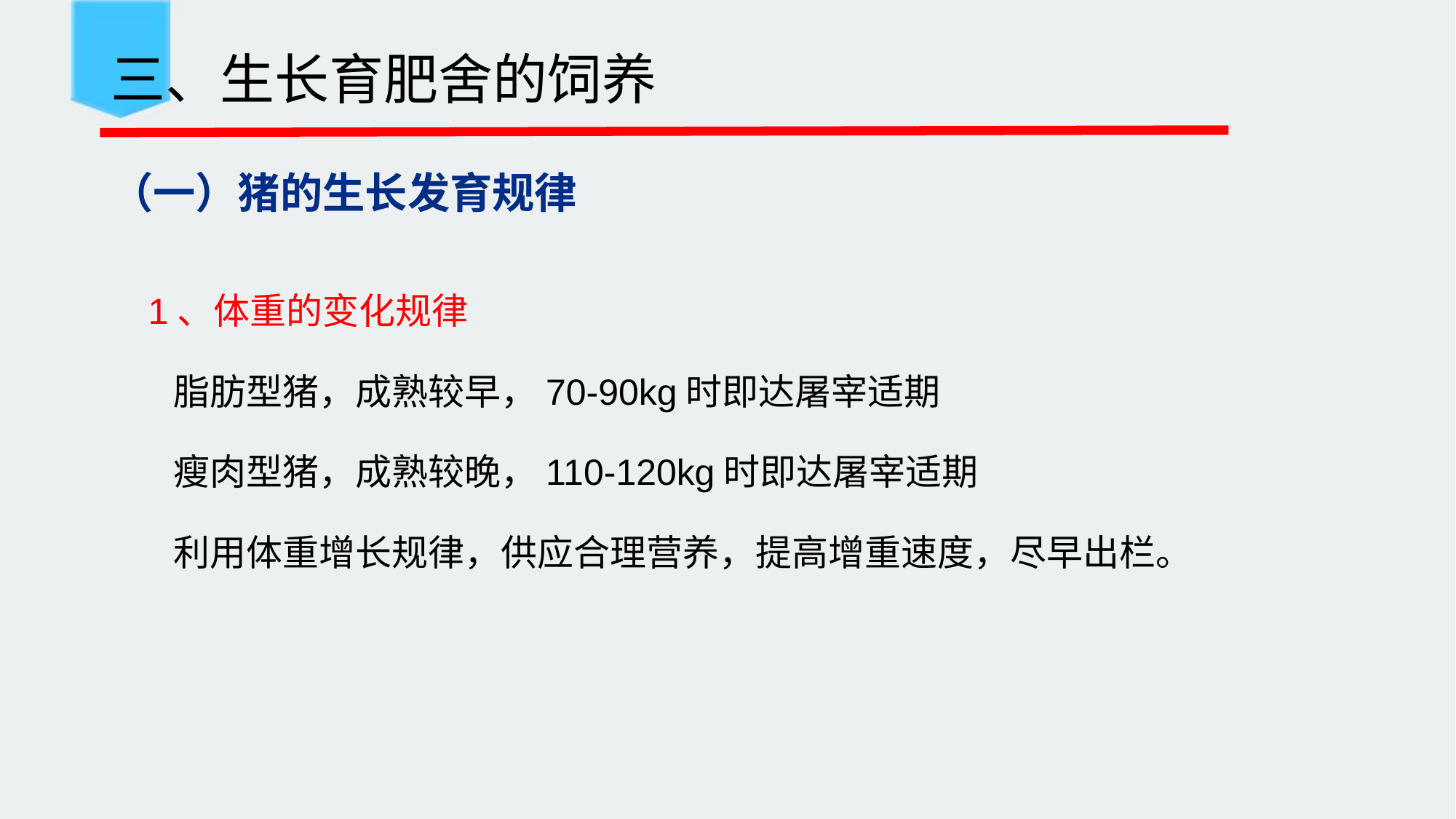

三、生长育肥舍的饲养
（一）猪的生长发育规律
1、体重的变化规律
  脂肪型猪，成熟较早，70-90kg时即达屠宰适期
  瘦肉型猪，成熟较晚，110-120kg时即达屠宰适期
  利用体重增长规律，供应合理营养，提高增重速度，尽早出栏。